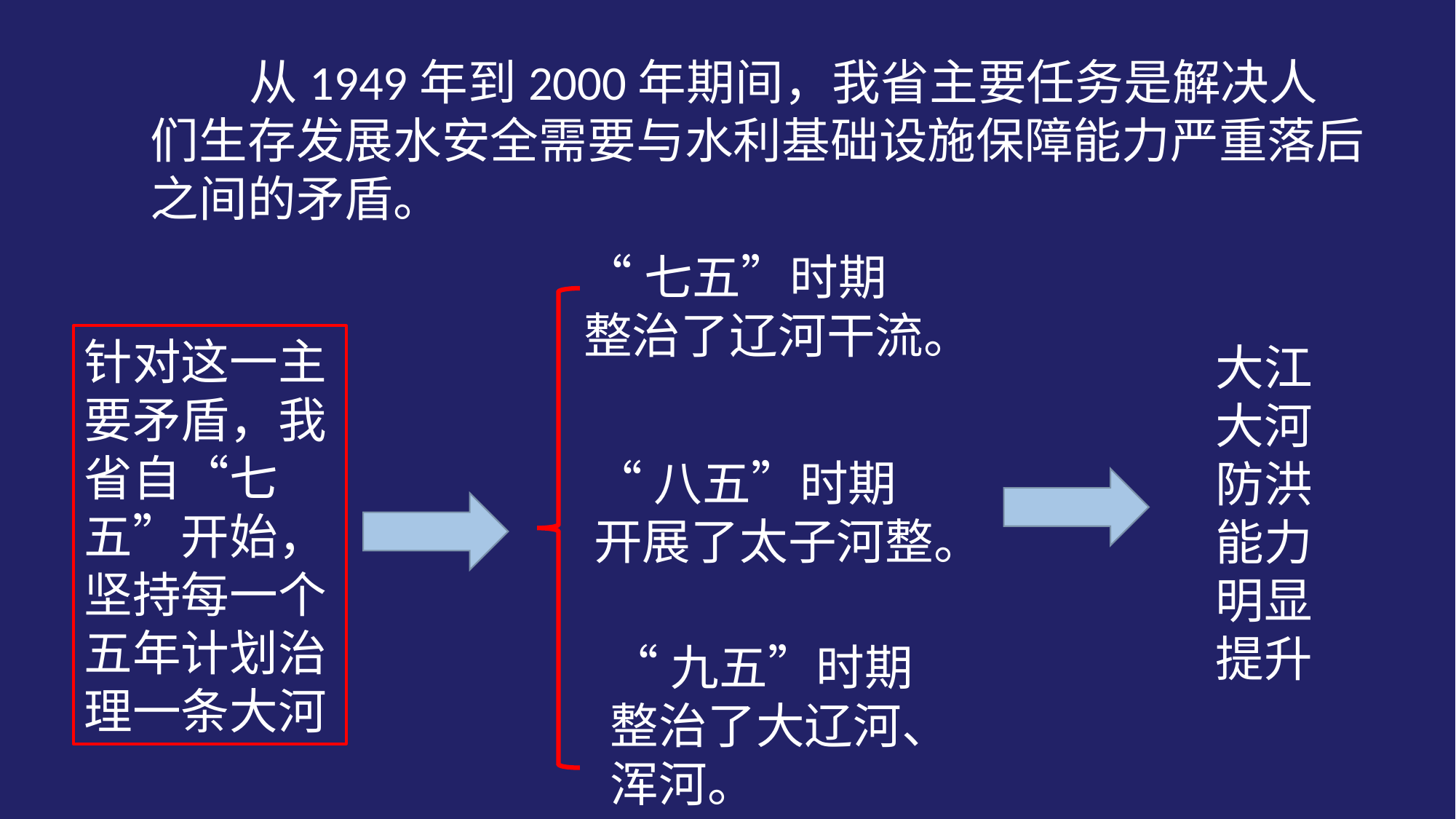

从1949年到2000年期间，我省主要任务是解决人们生存发展水安全需要与水利基础设施保障能力严重落后之间的矛盾。
“七五”时期整治了辽河干流。

针对这一主要矛盾，我省自“七五”开始，坚持每一个五年计划治理一条大河
大江大河防洪能力明显提升
“八五”时期开展了太子河整。

“九五”时期整治了大辽河、浑河。